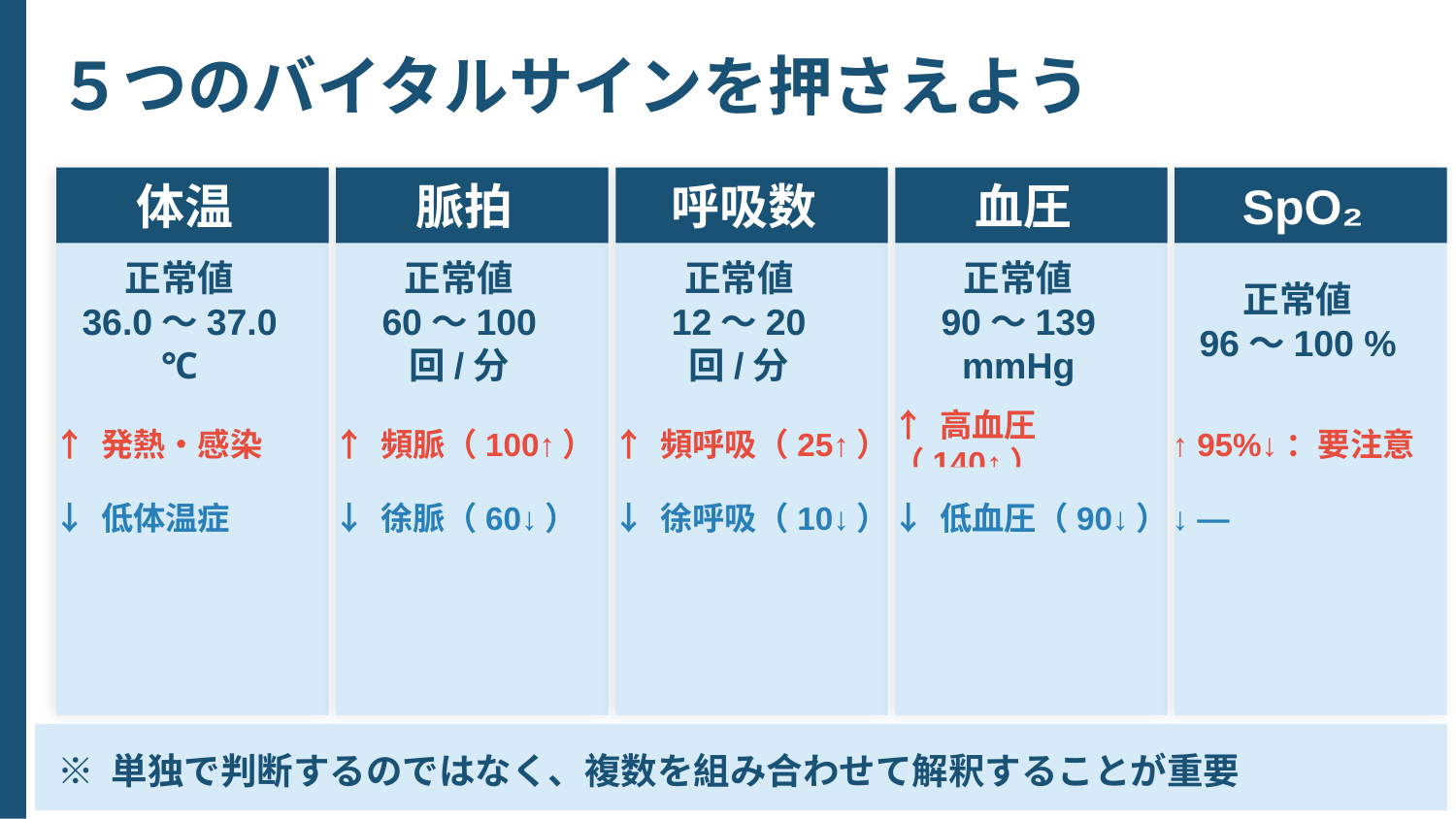

５つのバイタルサインを押さえよう

体温

脈拍

呼吸数

血圧

SpO₂
正常値
36.0〜37.0 ℃
正常値
60〜100 回/分
正常値
12〜20 回/分
正常値
90〜139 mmHg
正常値
96〜100 %

↑ 発熱・感染
↑ 頻脈（100↑）
↑ 頻呼吸（25↑）
↑ 高血圧（140↑）
↑ 95%↓：要注意

↓ 低体温症
↓ 徐脈（60↓）
↓ 徐呼吸（10↓）
↓ 低血圧（90↓）
↓ —

※ 単独で判断するのではなく、複数を組み合わせて解釈することが重要